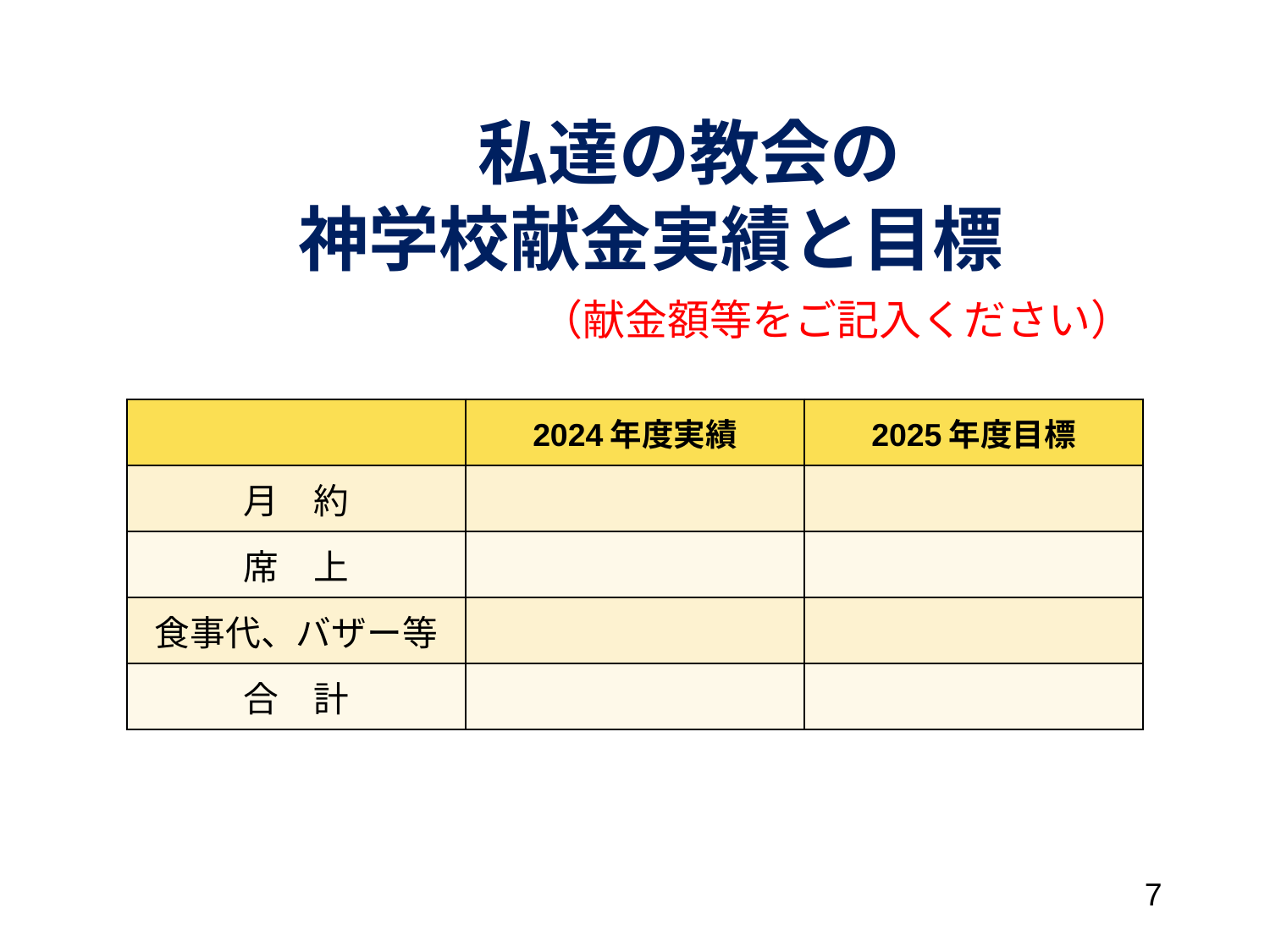

# 私達の教会の 神学校献金実績と目標 　　　　　（献金額等をご記入ください）
|  | 2024年度実績 | 2025年度目標 |
| --- | --- | --- |
| 月　約 |  |  |
| 席　上 |  |  |
| 食事代、バザー等 |  |  |
| 合　計 |  |  |

7